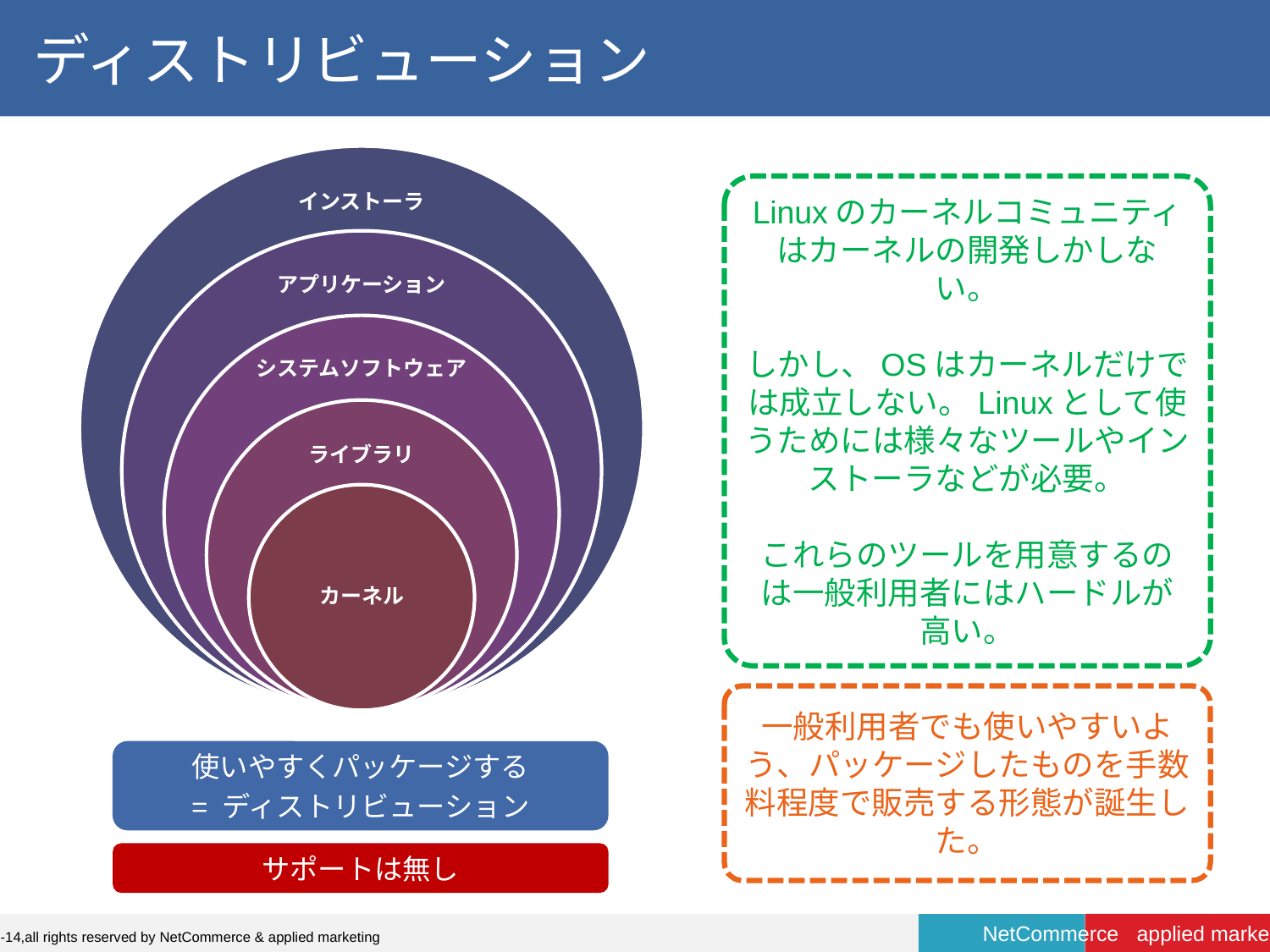

# ディストリビューション
インストーラ
アプリケーション
システムソフトウェア
ライブラリ
カーネル
Linuxのカーネルコミュニティはカーネルの開発しかしない。

しかし、OSはカーネルだけでは成立しない。Linuxとして使うためには様々なツールやインストーラなどが必要。

これらのツールを用意するのは一般利用者にはハードルが高い。
一般利用者でも使いやすいよう、パッケージしたものを手数料程度で販売する形態が誕生した。
使いやすくパッケージする
= ディストリビューション
サポートは無し